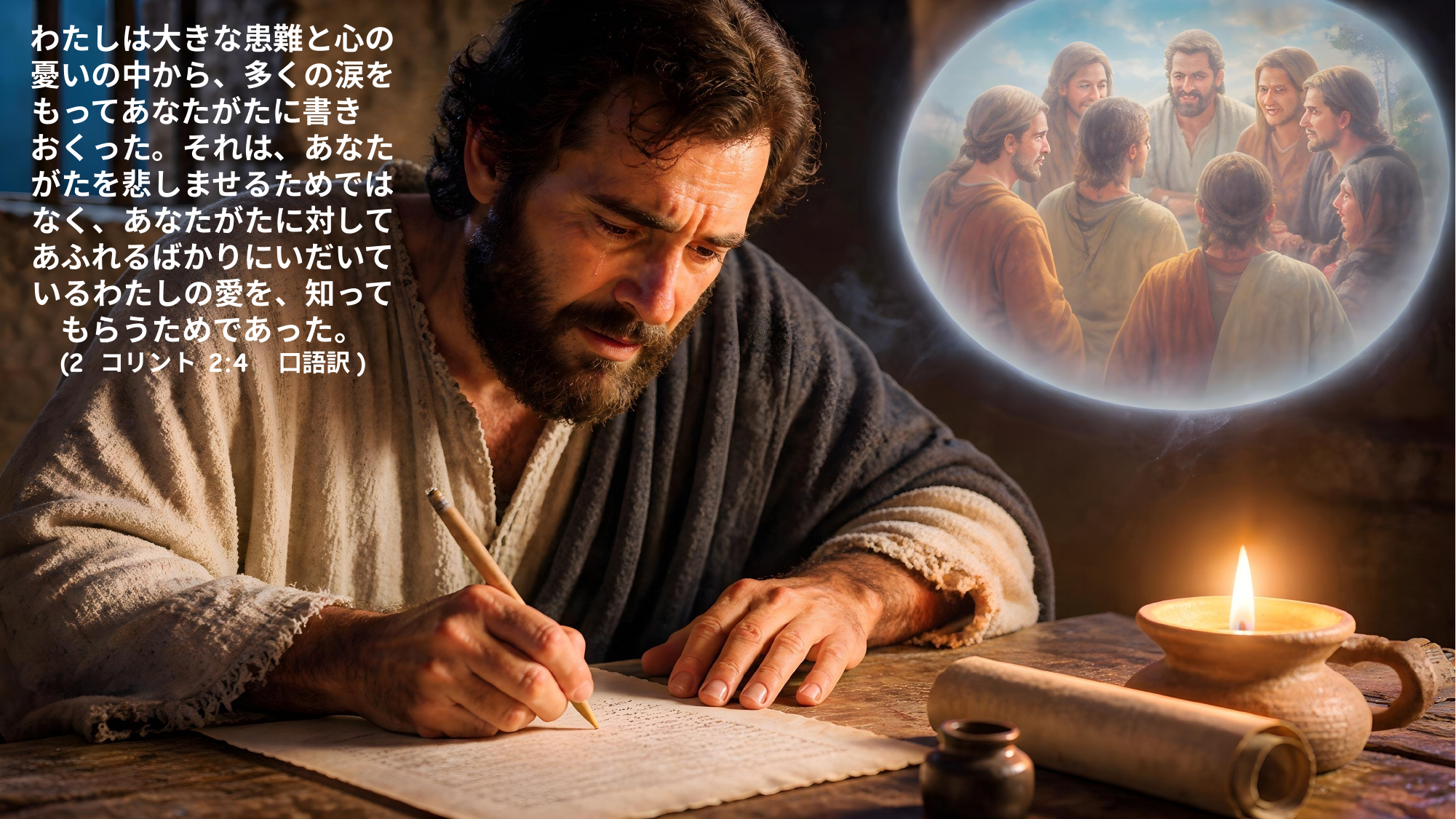

わたしは大きな患難と心の憂いの中から、多くの涙をもってあなたがたに書き　おくった。それは、あなたがたを悲しませるためではなく、あなたがたに対してあふれるばかりにいだいているわたしの愛を、知ってもらうためであった。
(2 コリント 2:4　口語訳)